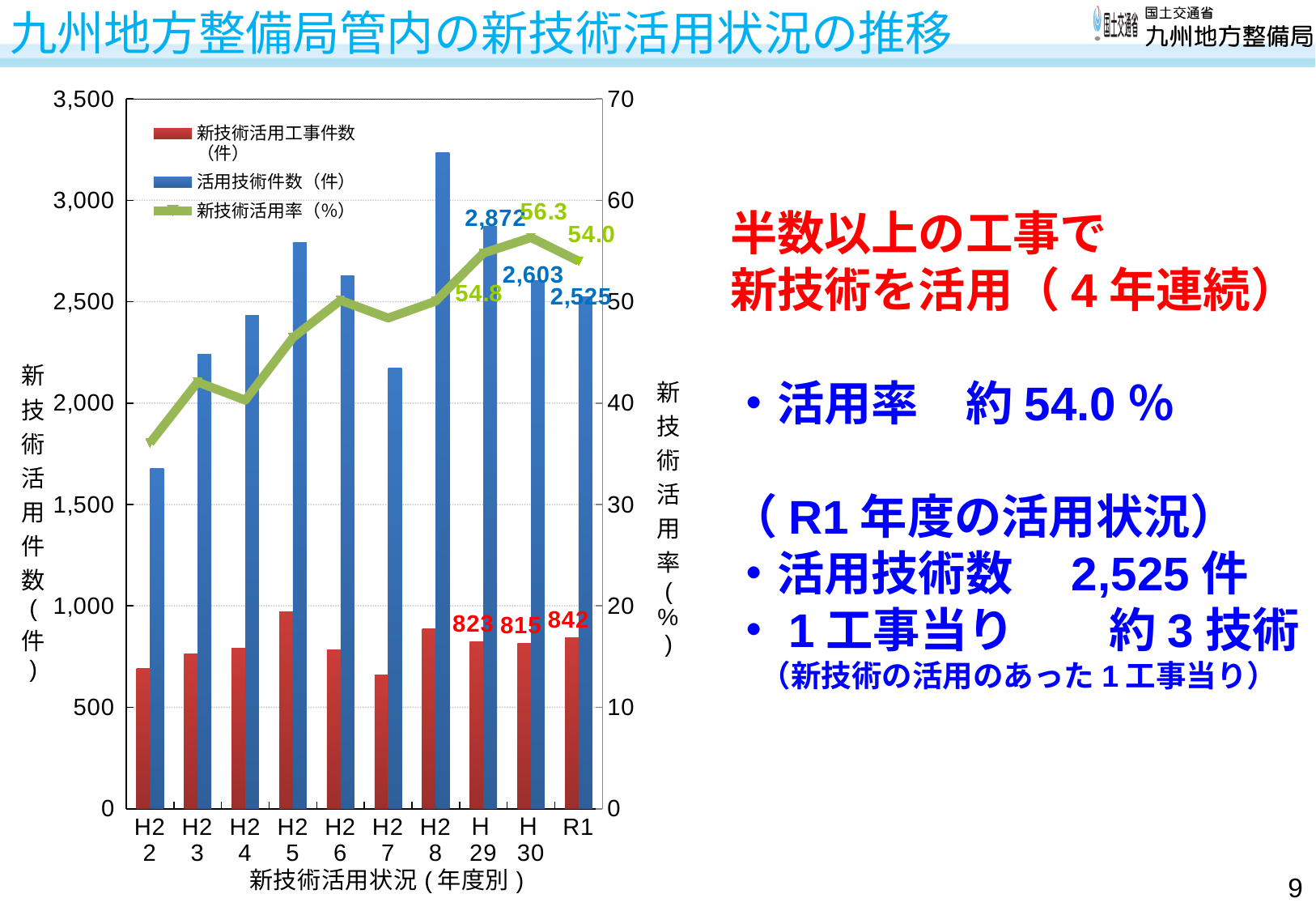

九州地方整備局管内の新技術活用状況の推移

### Chart: 新技術活用状況(年度別)

| Category | 新技術活用工事件数（件） | 活用技術件数（件） | 新技術活用率（％） |
|---|---|---|---|
| H22 | 690.0 | 1677.0 | 36.06900156821744 |
| H23 | 764.0 | 2240.0 | 42.07048458149777 |
| H24 | 790.0 | 2433.0 | 40.28556858745538 |
| H25 | 972.0 | 2792.0 | 46.46271510516252 |
| H26 | 785.0 | 2627.0 | 50.127713920817385 |
| H27 | 659.0 | 2172.0 | 48.38472834067547 |
| H28 | 887.0 | 3233.0 | 50.05643340857788 |
| Ｈ29 | 823.0 | 2872.0 | 54.793608521970725 |
| Ｈ30 | 815.0 | 2603.0 | 56.32342778161711 |
| R1 | 842.0 | 2525.0 | 54.0 |
半数以上の工事で
新技術を活用（4年連続）

・活用率　約54.0％

（R1年度の活用状況）
・活用技術数　2,525件
・1工事当り　　約3技術
　（新技術の活用のあった1工事当り）
9